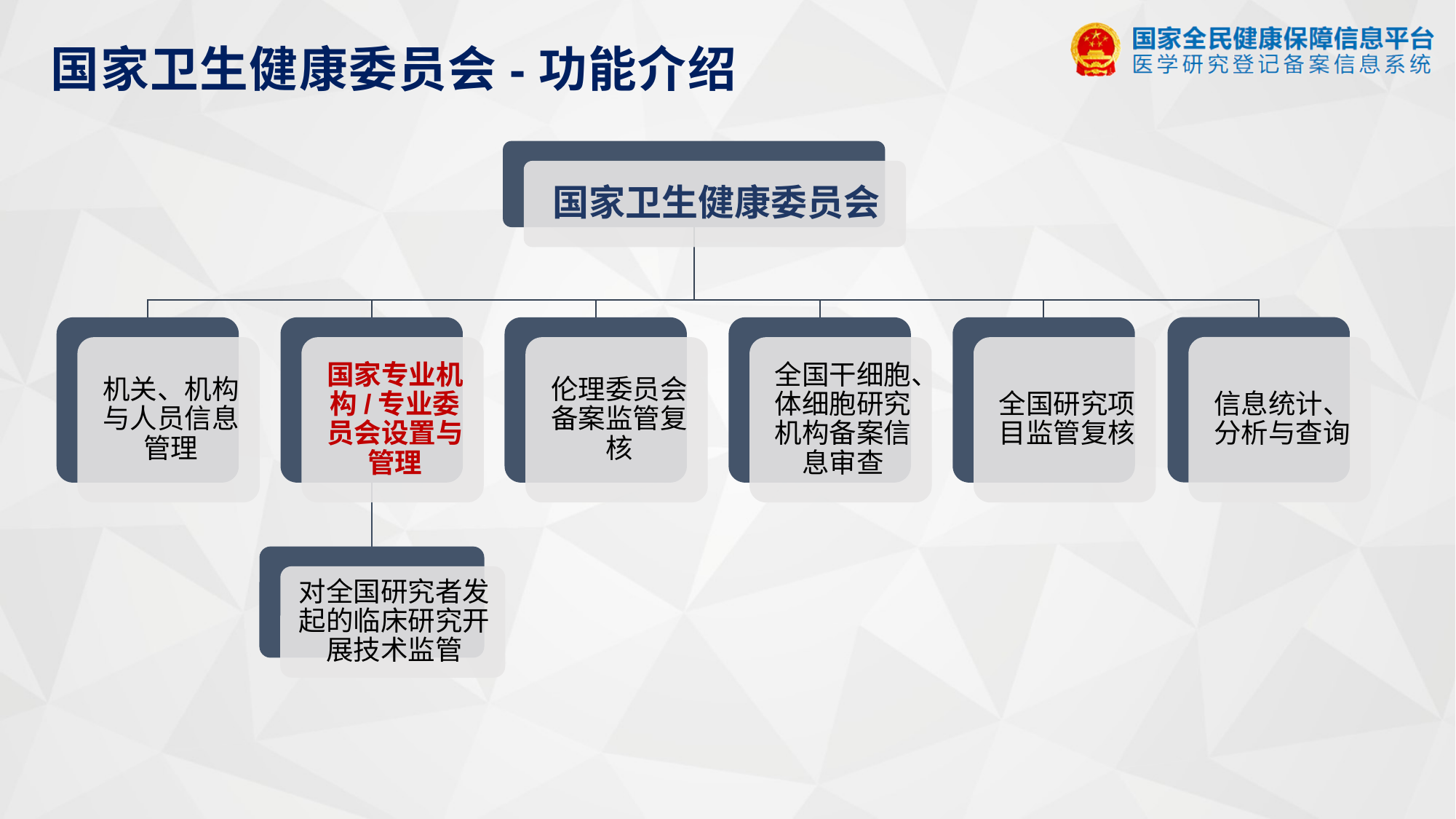

# 国家卫生健康委员会-功能介绍
国家卫生健康委员会
机关、机构与人员信息管理
国家专业机构/专业委员会设置与管理
对全国研究者发起的临床研究开展技术监管
伦理委员会备案监管复核
全国干细胞、体细胞研究机构备案信息审查
全国研究项目监管复核
信息统计、分析与查询